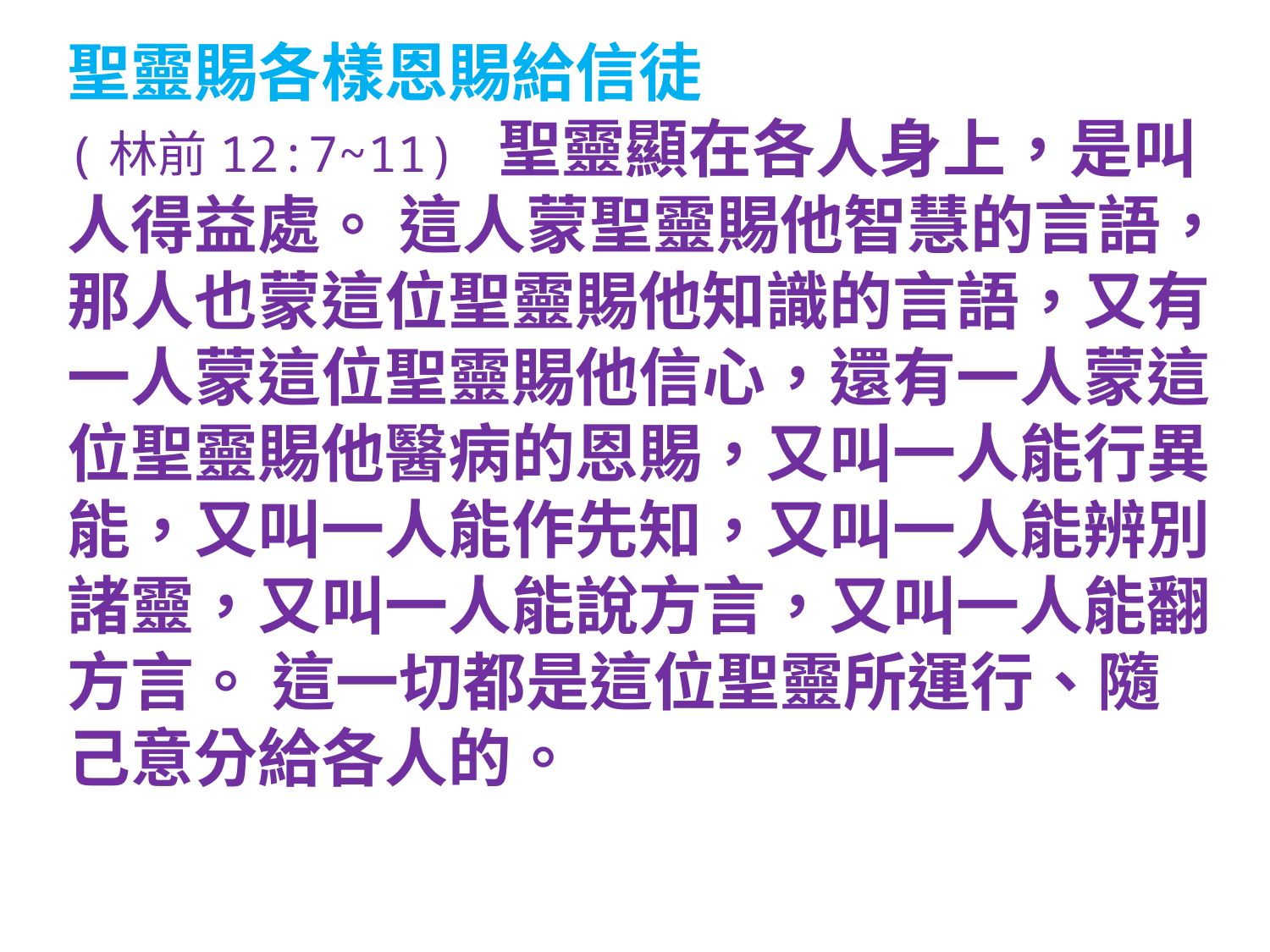

聖靈賜各樣恩賜給信徒
(林前12:7~11) 聖靈顯在各人身上，是叫人得益處。 這人蒙聖靈賜他智慧的言語，那人也蒙這位聖靈賜他知識的言語，又有一人蒙這位聖靈賜他信心，還有一人蒙這位聖靈賜他醫病的恩賜，又叫一人能行異能，又叫一人能作先知，又叫一人能辨別諸靈，又叫一人能說方言，又叫一人能翻方言。 這一切都是這位聖靈所運行、隨己意分給各人的。